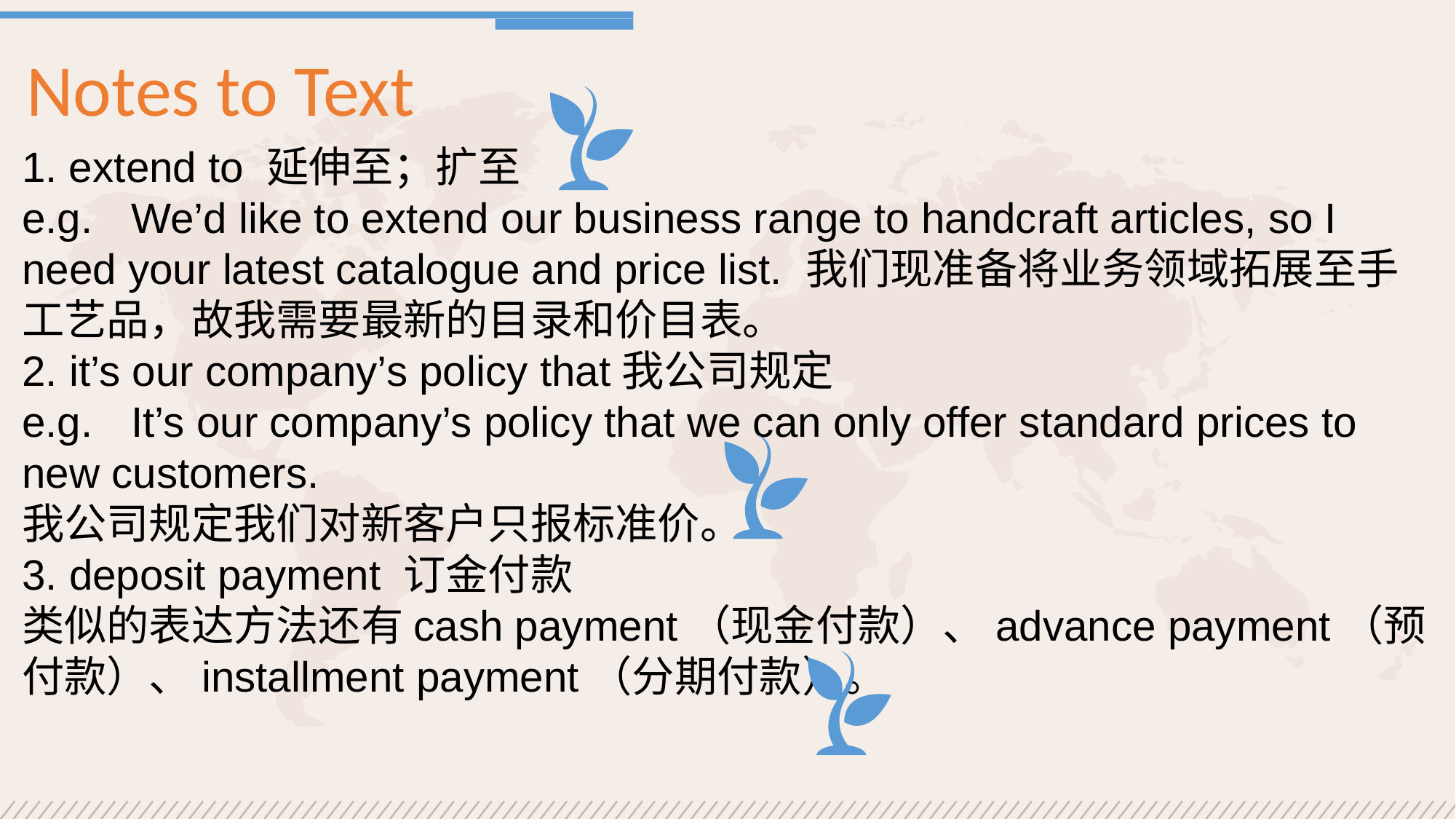

Notes to Text

1. extend to 延伸至；扩至
e.g.	We’d like to extend our business range to handcraft articles, so I need your latest catalogue and price list. 我们现准备将业务领域拓展至手工艺品，故我需要最新的目录和价目表。
2. it’s our company’s policy that我公司规定
e.g.	It’s our company’s policy that we can only offer standard prices to new customers.
我公司规定我们对新客户只报标准价。
3. deposit payment 订金付款
类似的表达方法还有cash payment（现金付款）、advance payment（预付款）、installment payment（分期付款）。